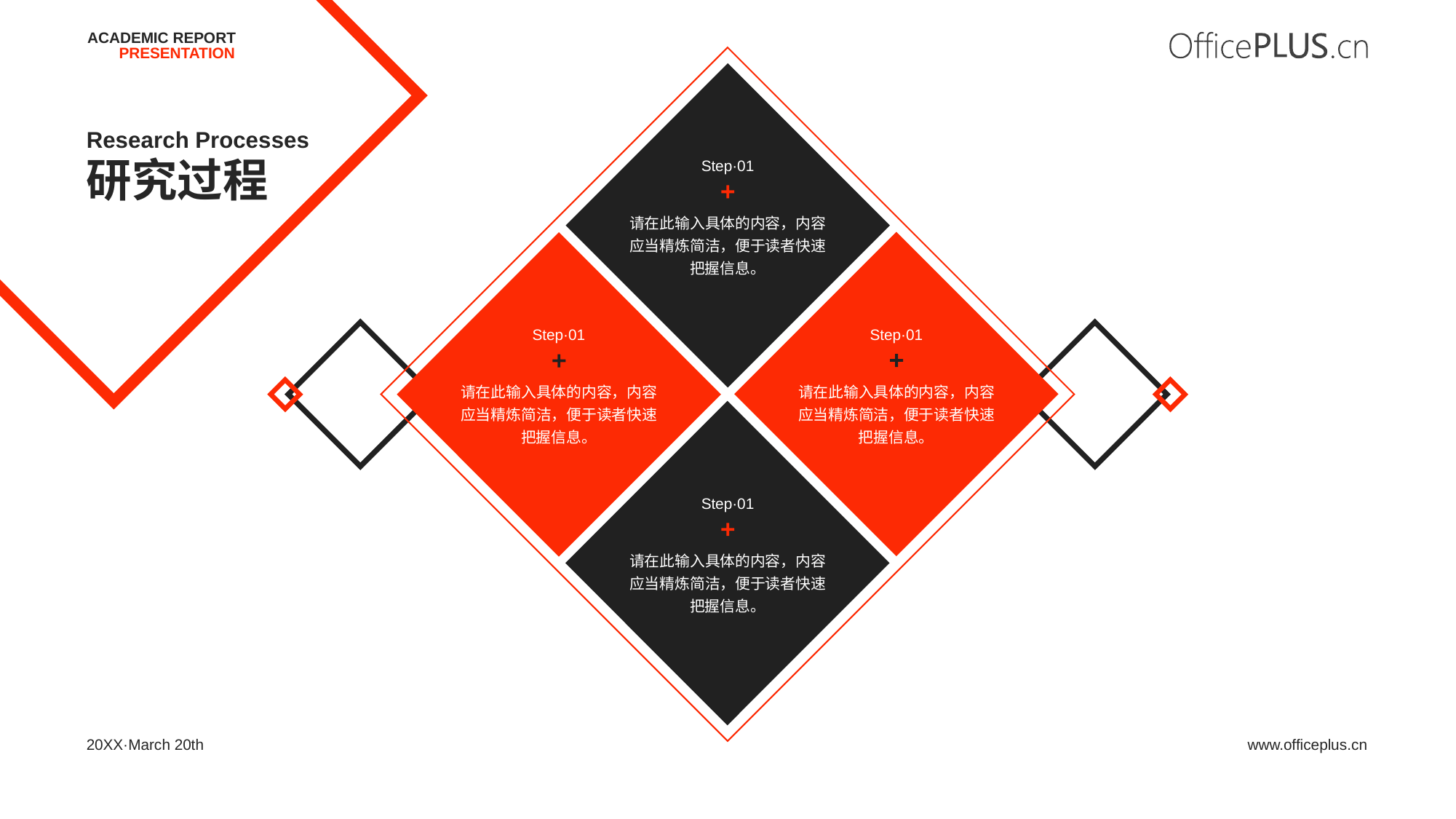

Research Processes

研究过程
Step·01

请在此输入具体的内容，内容应当精炼简洁，便于读者快速把握信息。

Step·01
Step·01

请在此输入具体的内容，内容应当精炼简洁，便于读者快速把握信息。
请在此输入具体的内容，内容应当精炼简洁，便于读者快速把握信息。

Step·01

请在此输入具体的内容，内容应当精炼简洁，便于读者快速把握信息。
20XX·March 20th